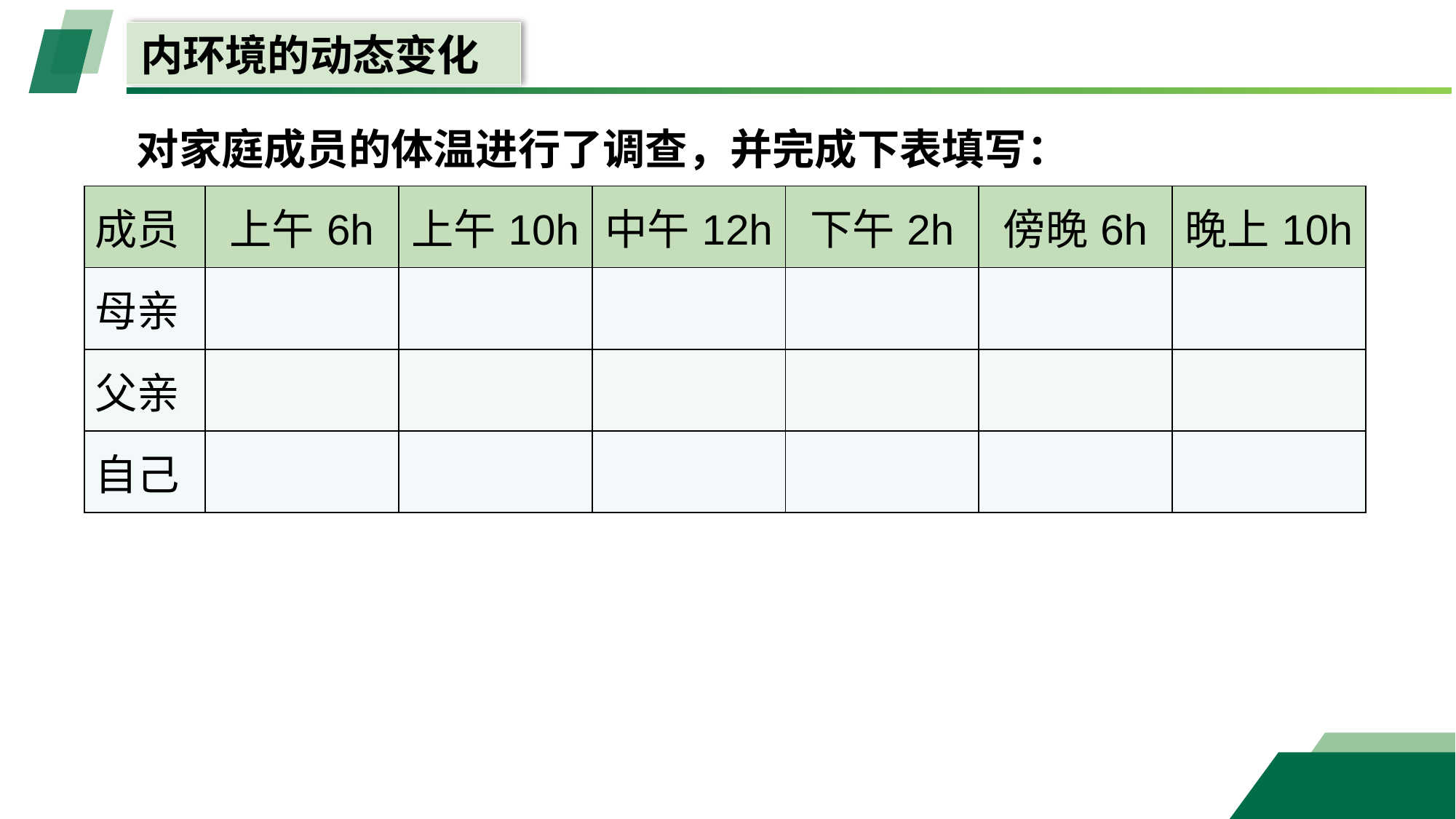

内环境的动态变化
对家庭成员的体温进行了调查，并完成下表填写：
| 成员 | 上午6h | 上午10h | 中午12h | 下午2h | 傍晚6h | 晚上10h |
| --- | --- | --- | --- | --- | --- | --- |
| 母亲 |  |  |  |  |  |  |
| 父亲 |  |  |  |  |  |  |
| 自己 |  |  |  |  |  |  |